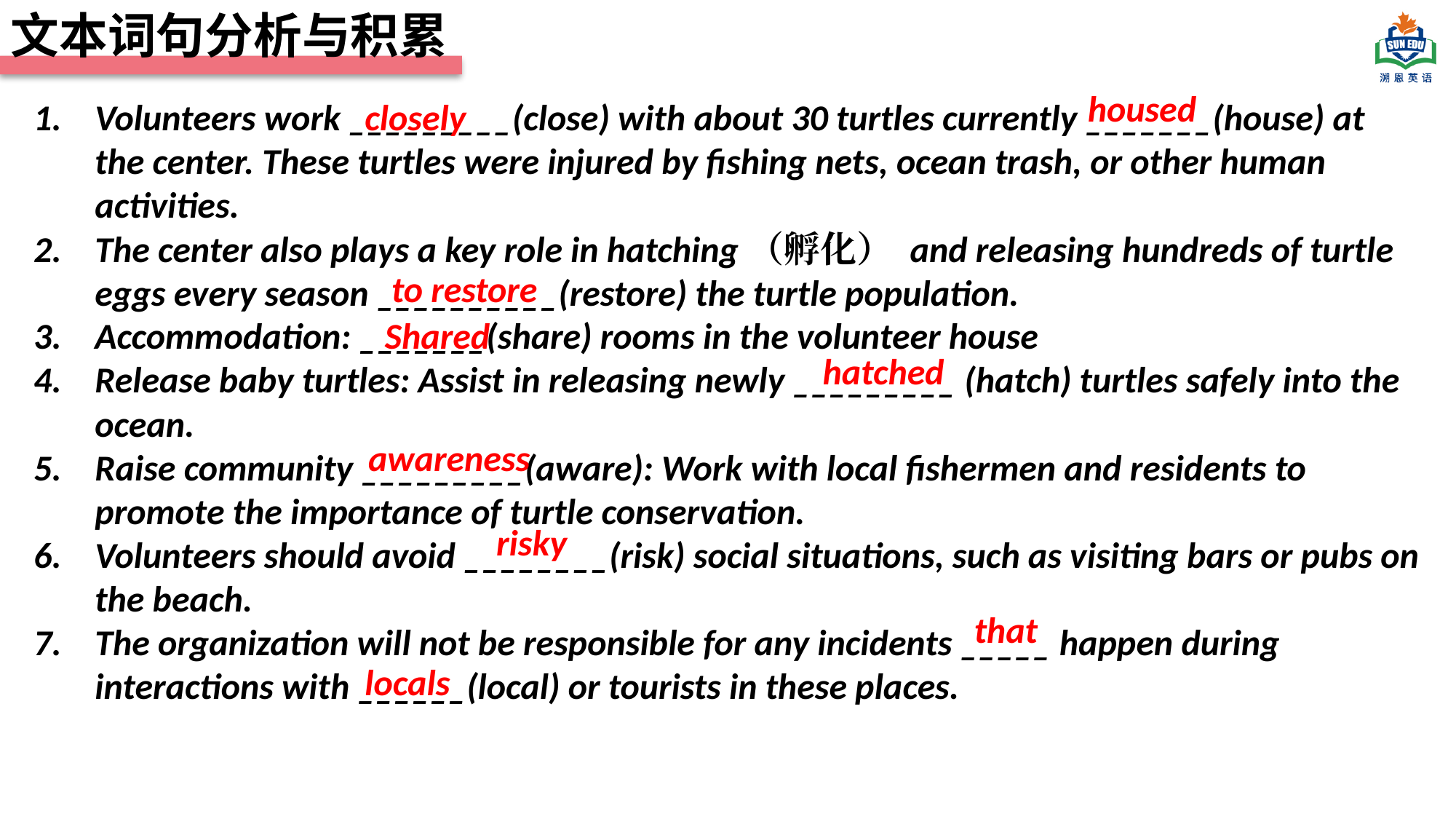

文本词句分析与积累

housed
closely
Volunteers work _________(close) with about 30 turtles currently _______(house) at the center. These turtles were injured by fishing nets, ocean trash, or other human activities.
The center also plays a key role in hatching（孵化） and releasing hundreds of turtle eggs every season __________(restore) the turtle population.
Accommodation: _______(share) rooms in the volunteer house
Release baby turtles: Assist in releasing newly _________ (hatch) turtles safely into the ocean.
Raise community _________(aware): Work with local fishermen and residents to promote the importance of turtle conservation.
Volunteers should avoid ________(risk) social situations, such as visiting bars or pubs on the beach.
The organization will not be responsible for any incidents _____ happen during interactions with ______(local) or tourists in these places.
to restore
Shared
hatched
awareness
risky
that
locals